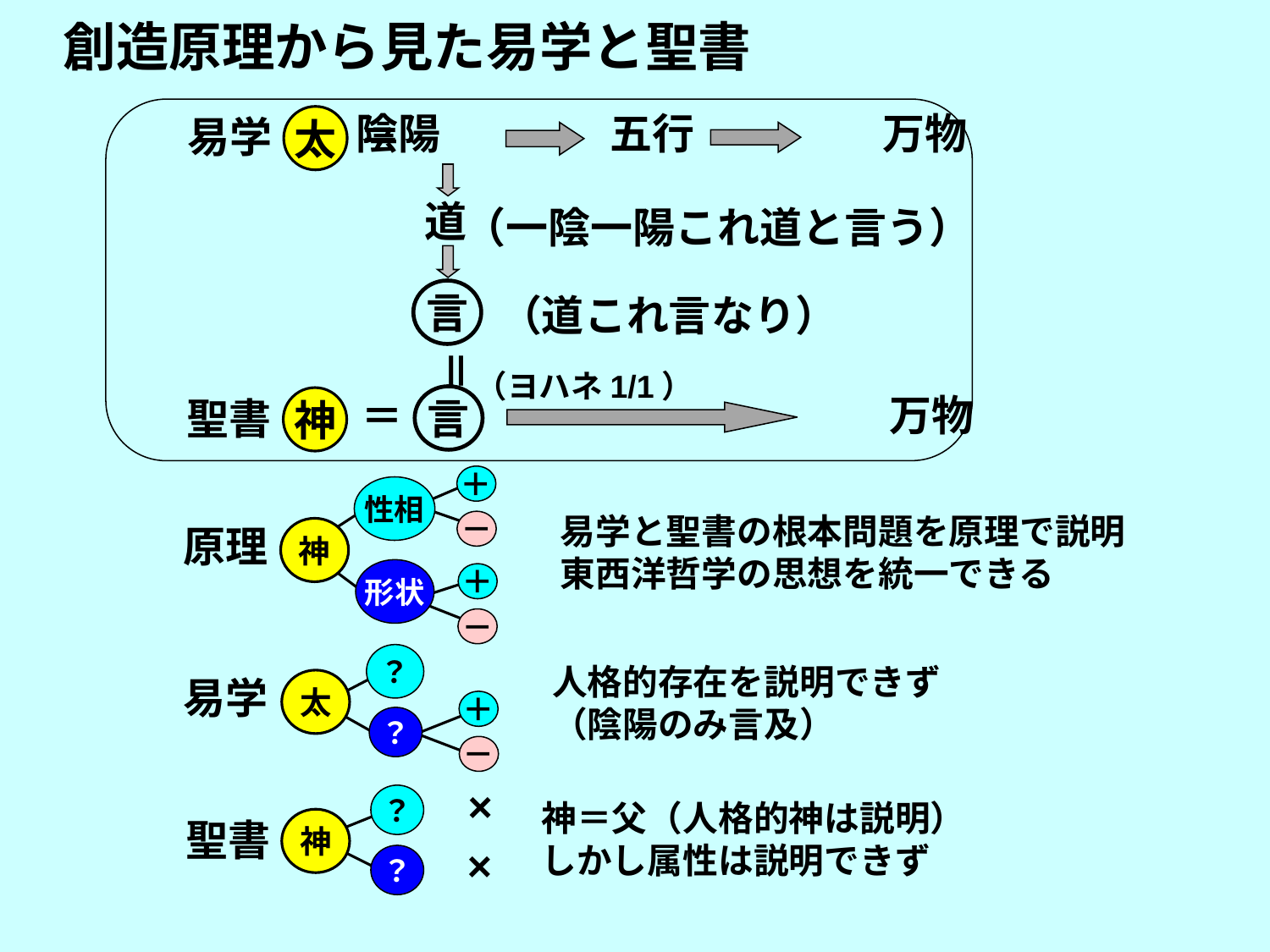

創造原理から見た易学と聖書

陰陽　　　　五行　　　　  万物
＝
易学
太

道
（一陰一陽これ道と言う）

言
（道これ言なり）
＝
（ヨハネ1/1）
　　　　　　　　　   　 万物
＝
聖書
言
神

＋
性相

易学と聖書の根本問題を原理で説明
東西洋哲学の思想を統一できる

－
原理
神
形状
＋

－
？
人格的存在を説明できず
（陰陽のみ言及）
易学
太

＋
？

－
×
？
神＝父（人格的神は説明）
しかし属性は説明できず
聖書
神

×
？